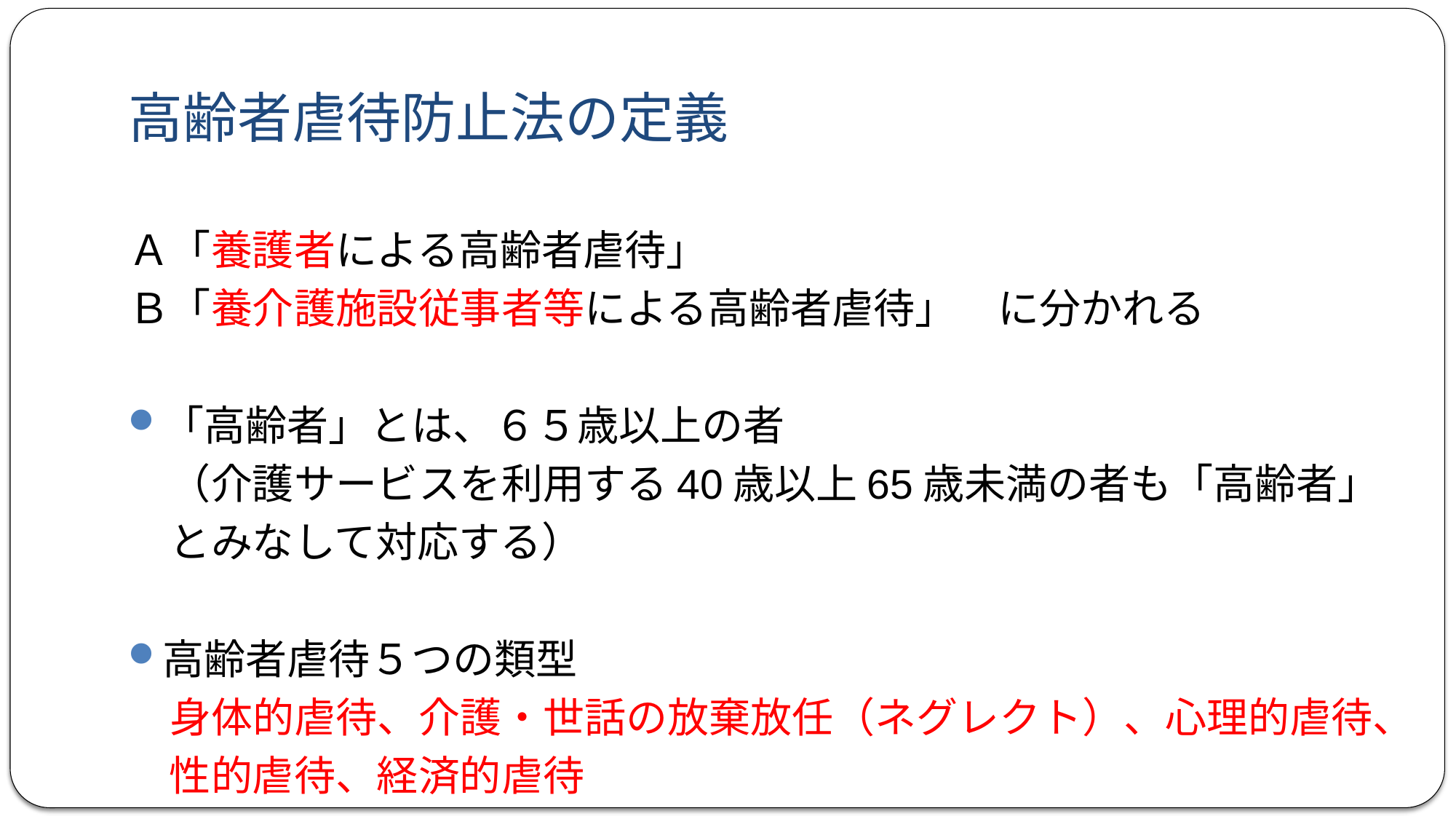

# 高齢者虐待防止法の定義

Ａ「養護者による高齢者虐待」
Ｂ「養介護施設従事者等による高齢者虐待」　に分かれる

「高齢者」とは、６５歳以上の者
　（介護サービスを利用する40歳以上65歳未満の者も「高齢者」
　とみなして対応する）

高齢者虐待５つの類型
　身体的虐待、介護・世話の放棄放任（ネグレクト）、心理的虐待、
　性的虐待、経済的虐待